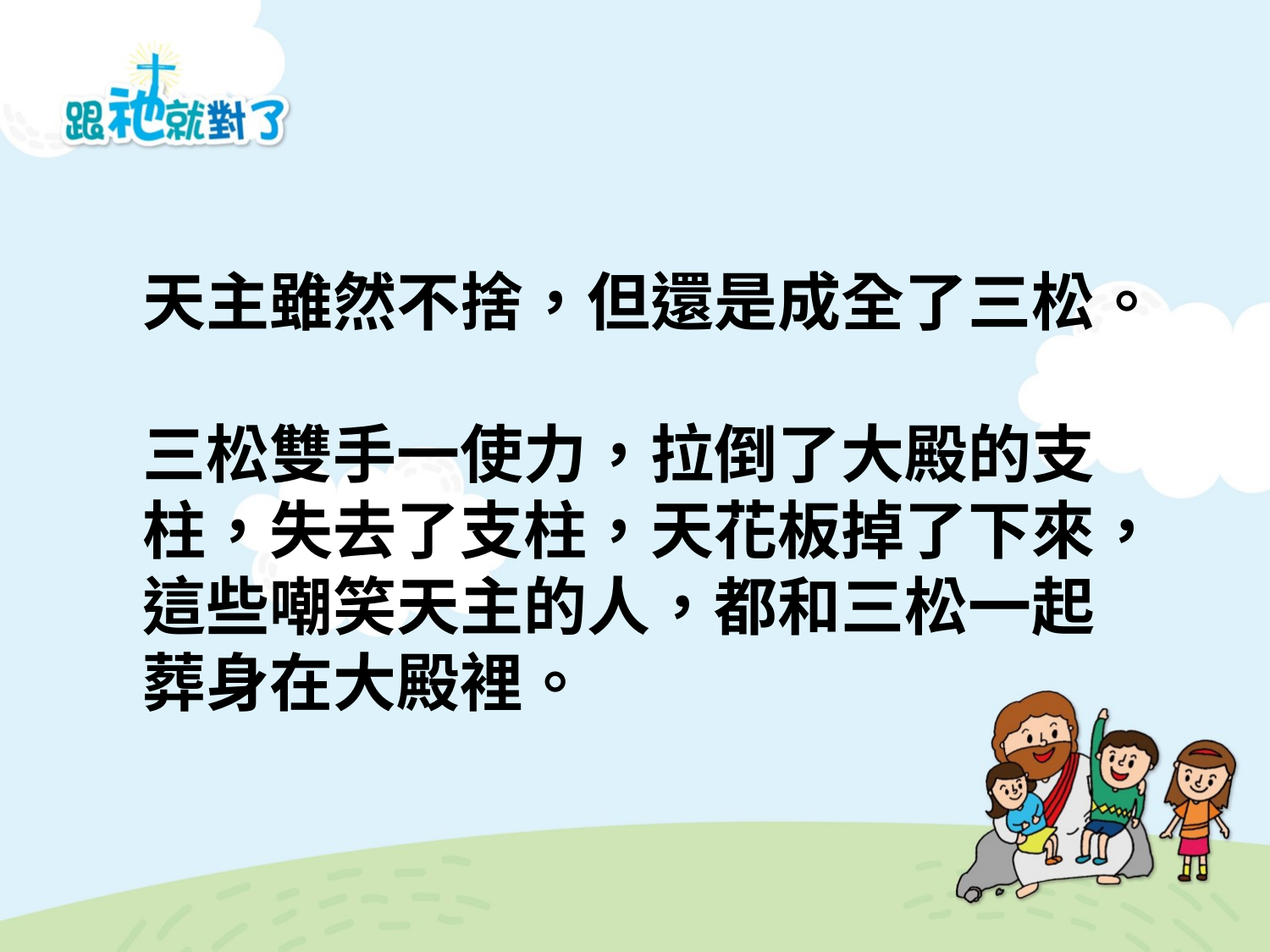

天主雖然不捨，但還是成全了三松。

三松雙手一使力，拉倒了大殿的支柱，失去了支柱，天花板掉了下來，這些嘲笑天主的人，都和三松一起葬身在大殿裡。